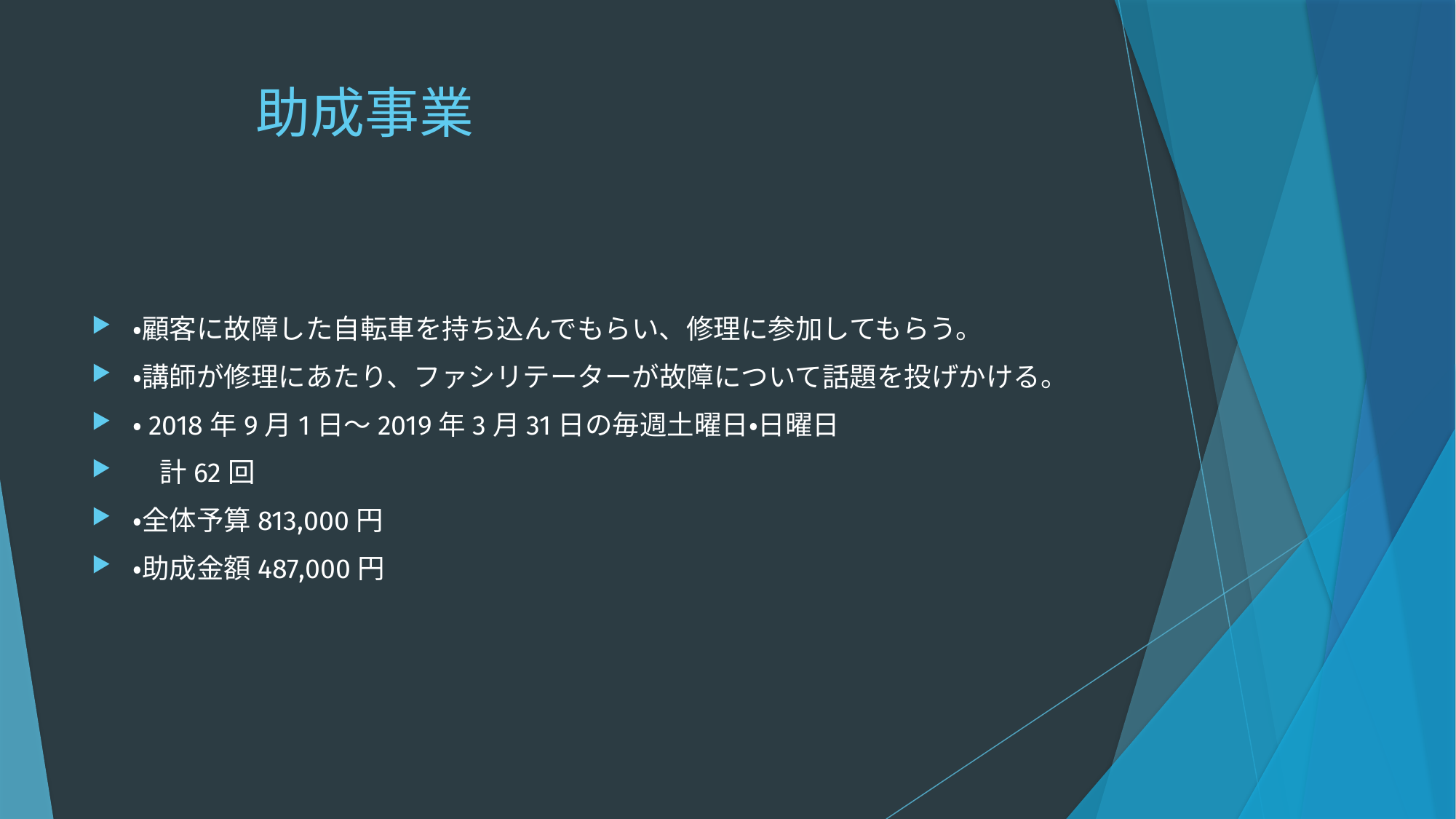

# 助成事業

・顧客に故障した自転車を持ち込んでもらい、修理に参加してもらう。
・講師が修理にあたり、ファシリテーターが故障について話題を投げかける。
・2018年9月1日～2019年3月31日の毎週土曜日・日曜日
　計62回
・全体予算813,000円
・助成金額487,000円